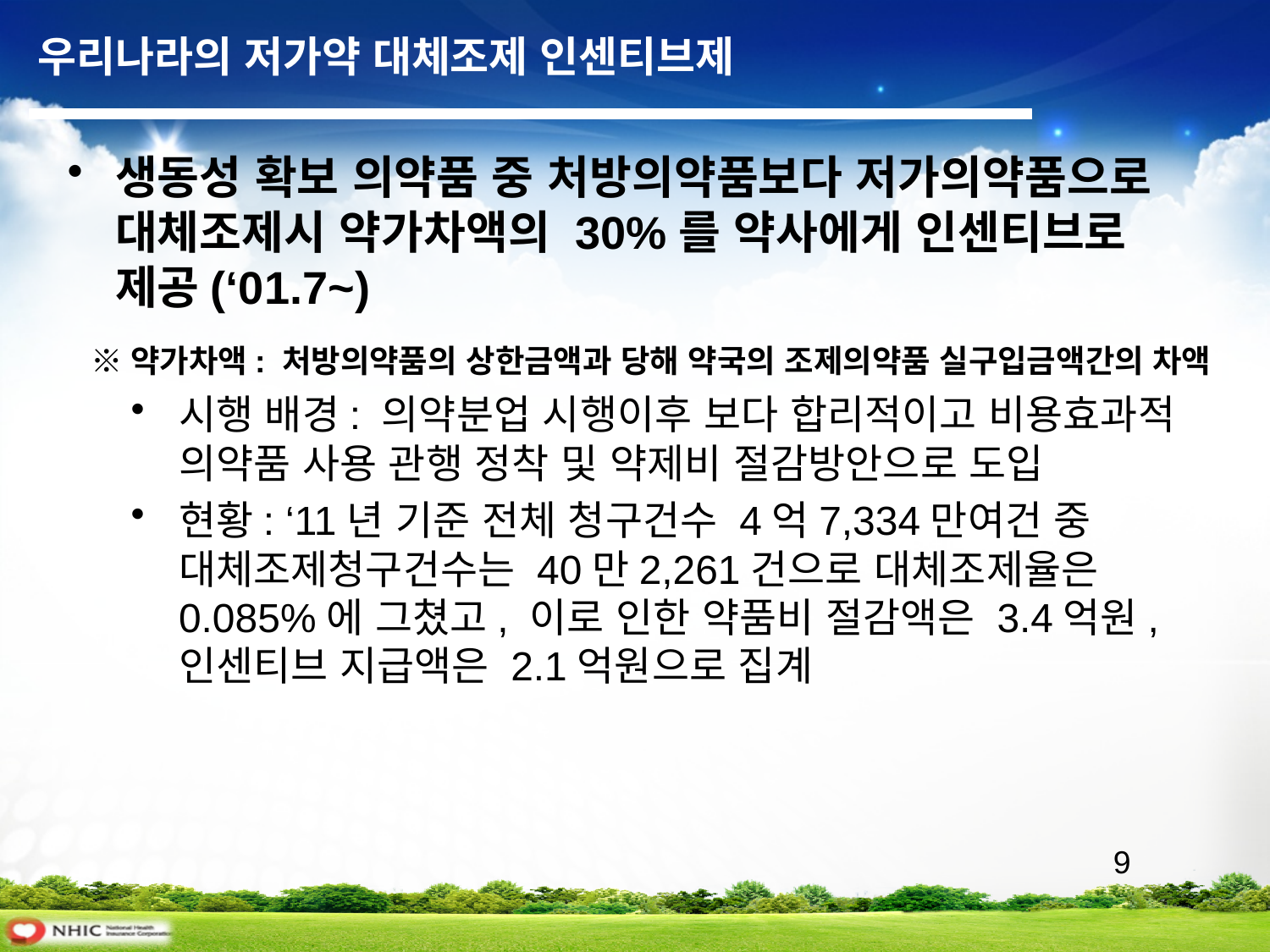

우리나라의 저가약 대체조제 인센티브제
생동성 확보 의약품 중 처방의약품보다 저가의약품으로 대체조제시 약가차액의 30%를 약사에게 인센티브로 제공(‘01.7~)
  ※약가차액: 처방의약품의 상한금액과 당해 약국의 조제의약품 실구입금액간의 차액
시행 배경: 의약분업 시행이후 보다 합리적이고 비용효과적 의약품 사용 관행 정착 및 약제비 절감방안으로 도입
현황: ‘11년 기준 전체 청구건수 4억7,334만여건 중 대체조제청구건수는 40만2,261건으로 대체조제율은 0.085%에 그쳤고, 이로 인한 약품비 절감액은 3.4억원, 인센티브 지급액은 2.1억원으로 집계
                      9